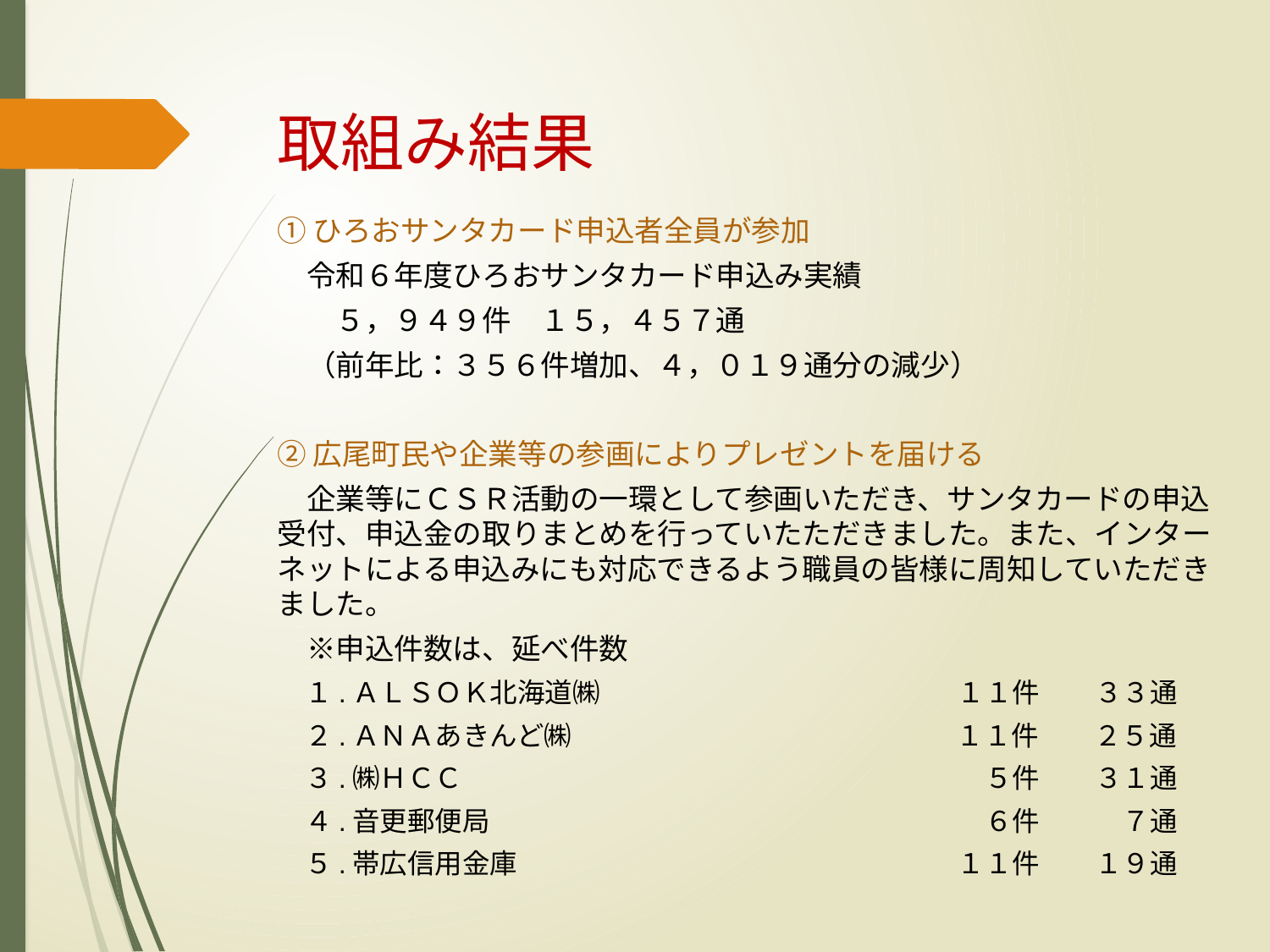

# 取組み結果
①ひろおサンタカード申込者全員が参加
　令和６年度ひろおサンタカード申込み実績
　　５，９４９件　１５，４５７通
　（前年比：３５６件増加、４，０１９通分の減少）

②広尾町民や企業等の参画によりプレゼントを届ける
　企業等にＣＳＲ活動の一環として参画いただき、サンタカードの申込受付、申込金の取りまとめを行っていたただきました。また、インターネットによる申込みにも対応できるよう職員の皆様に周知していただきました。
　※申込件数は、延べ件数
　１.ＡＬＳＯＫ北海道㈱　　　　　　　　　　　　　１１件　　３３通
　２.ＡＮＡあきんど㈱　　　　　　　　　　　　　　１１件　　２５通
　３.㈱ＨＣＣ　　　　　　　　　　　　　　　　　　　５件　　３１通
　４.音更郵便局　　　　　　　　　　　　　　　　　　６件　　　７通
　５.帯広信用金庫　　　　　　　　　　　　　　　　１１件　　１９通